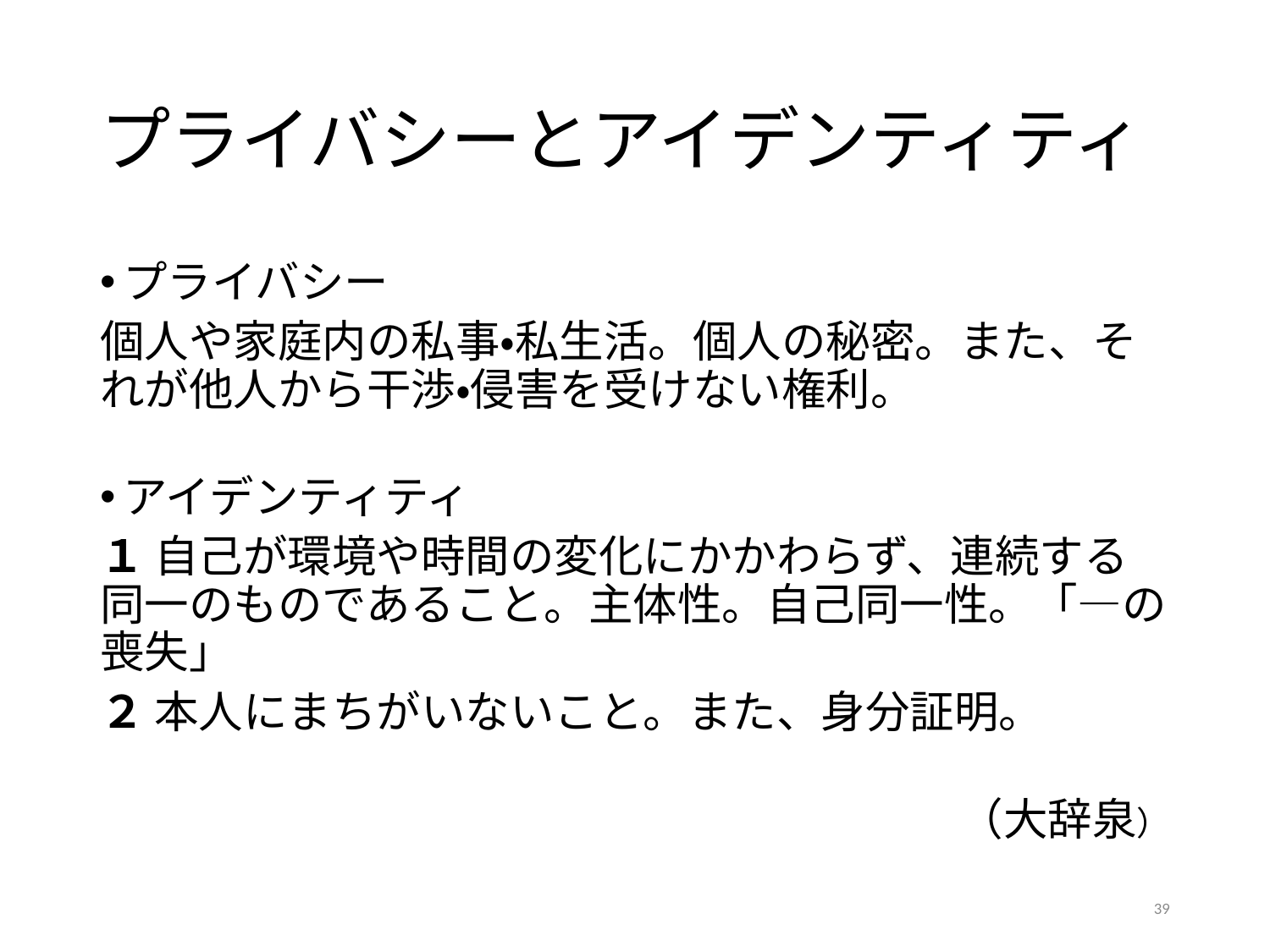

# プライバシーとアイデンティティ
プライバシー
個人や家庭内の私事・私生活。個人の秘密。また、それが他人から干渉・侵害を受けない権利。
アイデンティティ
１ 自己が環境や時間の変化にかかわらず、連続する同一のものであること。主体性。自己同一性。「―の喪失」
２ 本人にまちがいないこと。また、身分証明。
（大辞泉）
39